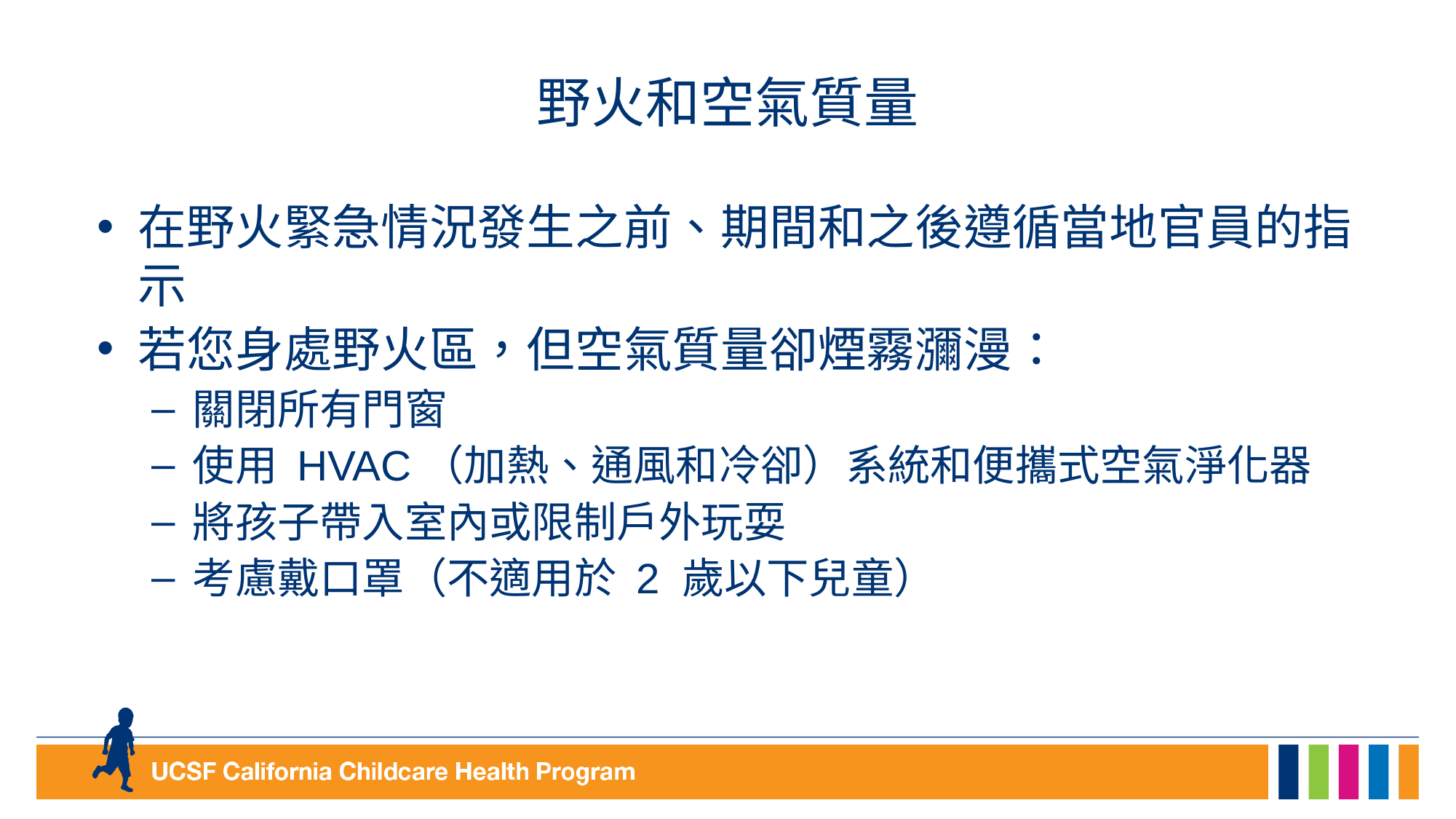

# 野火和空氣質量
在野火緊急情況發生之前、期間和之後遵循當地官員的指示
若您身處野火區，但空氣質量卻煙霧瀰漫：
關閉所有門窗
使用 HVAC（加熱、通風和冷卻）系統和便攜式空氣淨化器
將孩子帶入室內或限制戶外玩耍
考慮戴口罩（不適用於 2 歲以下兒童）